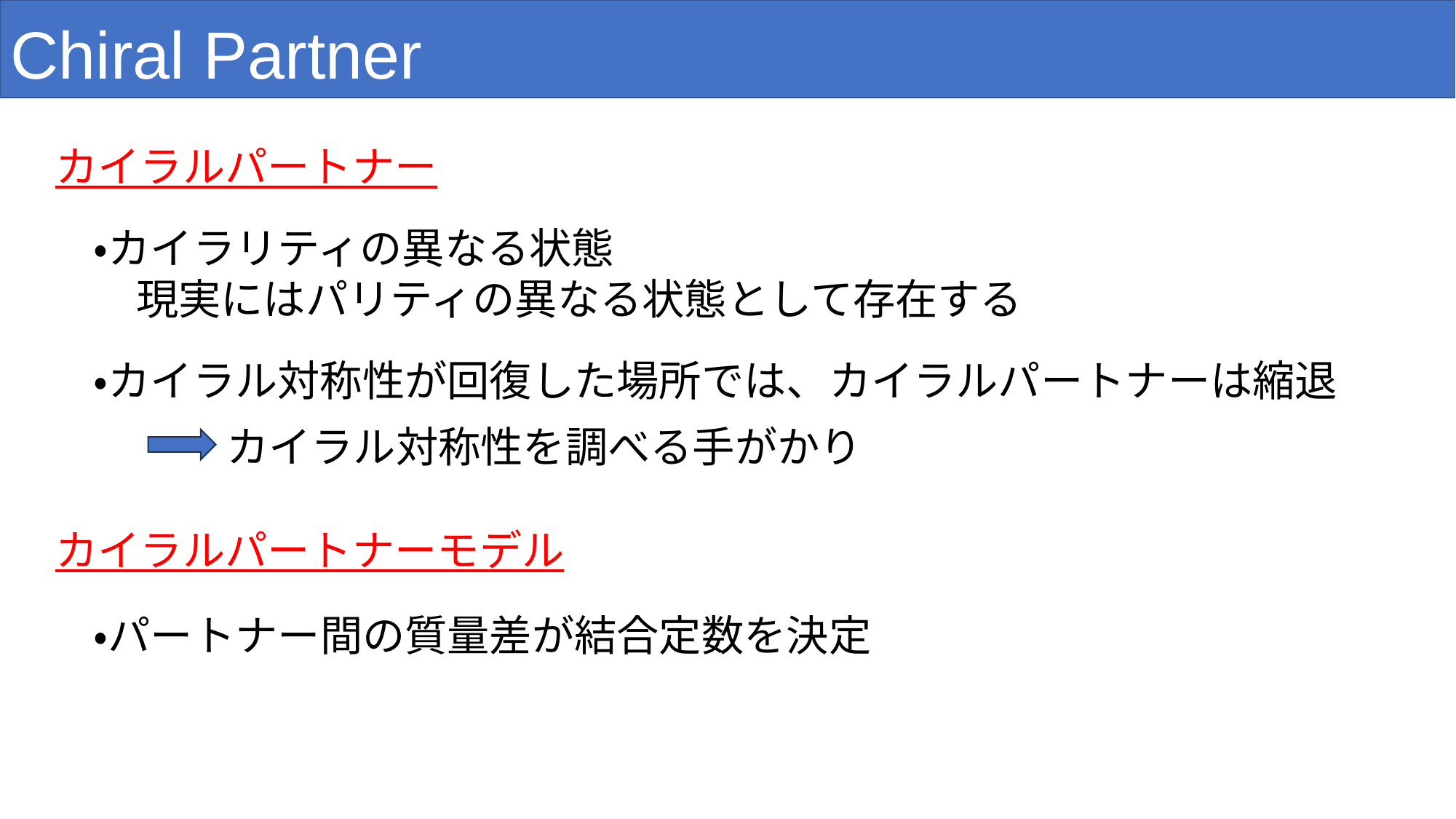

Chiral Partner
カイラルパートナー
・カイラリティの異なる状態
　現実にはパリティの異なる状態として存在する
・カイラル対称性が回復した場所では、カイラルパートナーは縮退
カイラル対称性を調べる手がかり

カイラルパートナーモデル
・パートナー間の質量差が結合定数を決定